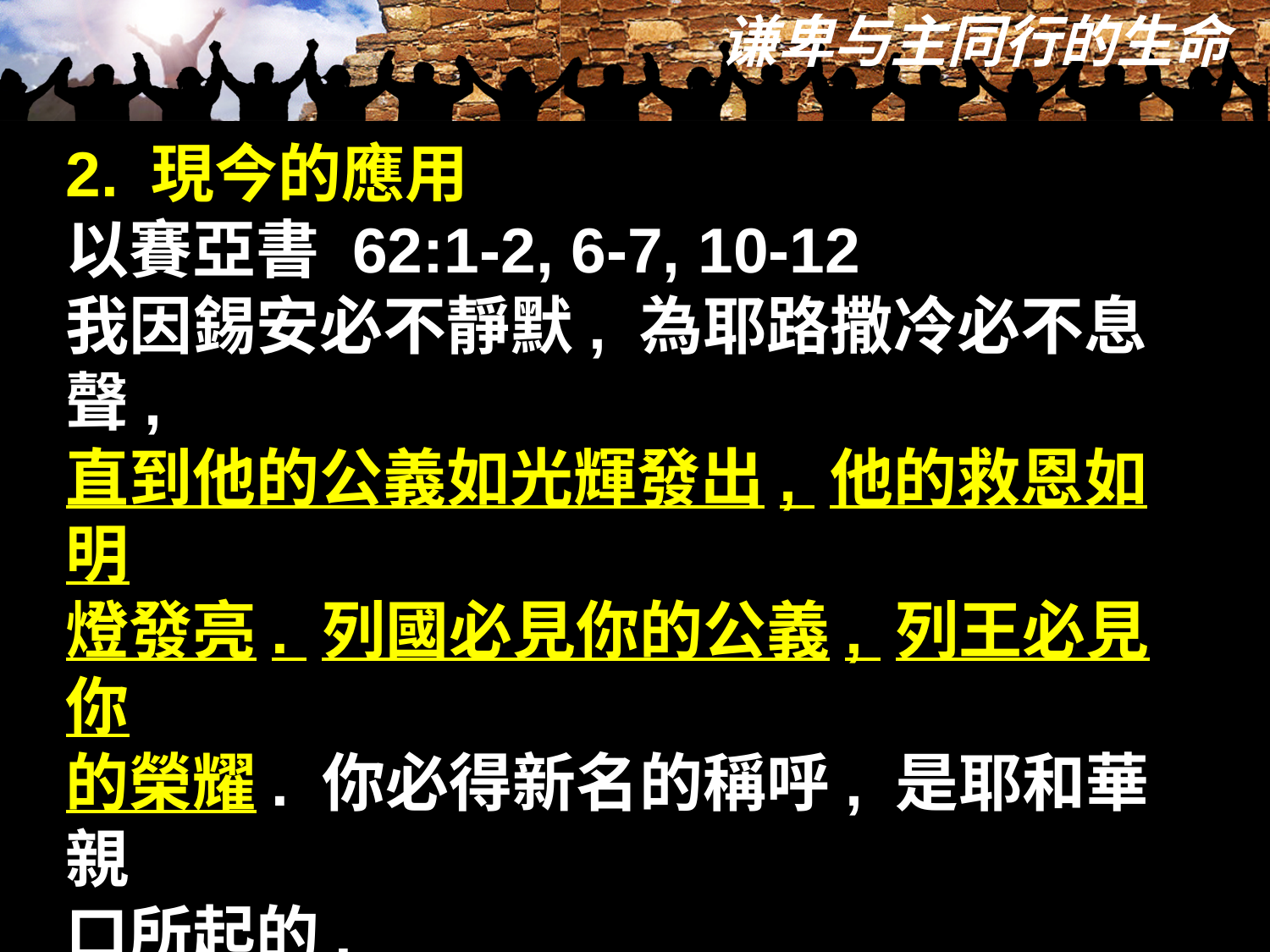

2. 現今的應用
以賽亞書 62:1-2, 6-7, 10-12
我因錫安必不靜默, 為耶路撒冷必不息聲,
直到他的公義如光輝發出, 他的救恩如明
燈發亮. 列國必見你的公義, 列王必見你
的榮耀. 你必得新名的稱呼, 是耶和華親
口所起的.